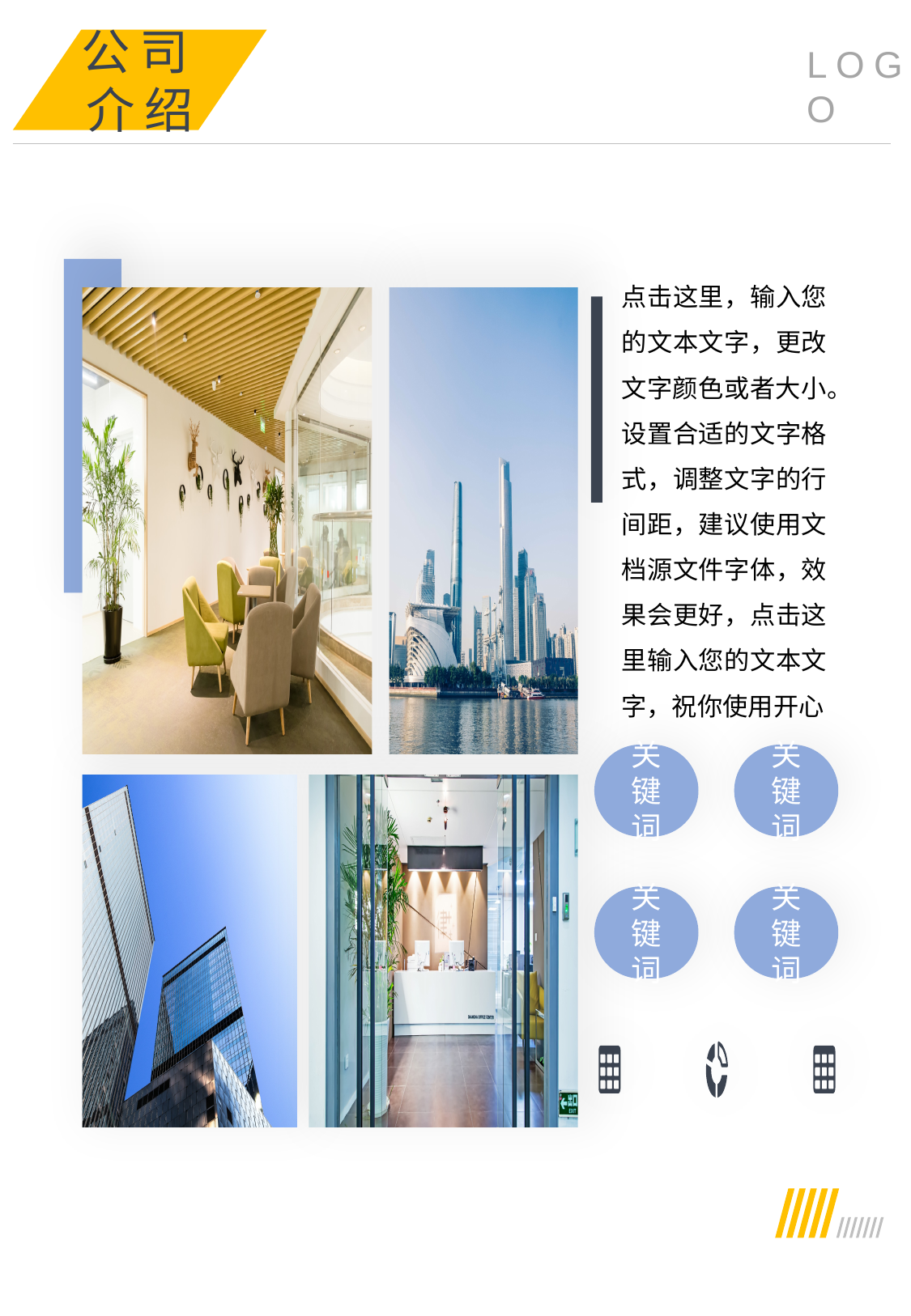

公司介绍
LOGO

点击这里，输入您的文本文字，更改文字颜色或者大小。设置合适的文字格式，调整文字的行间距，建议使用文档源文件字体，效果会更好，点击这里输入您的文本文字，祝你使用开心

关键词
关键词

关键词
关键词